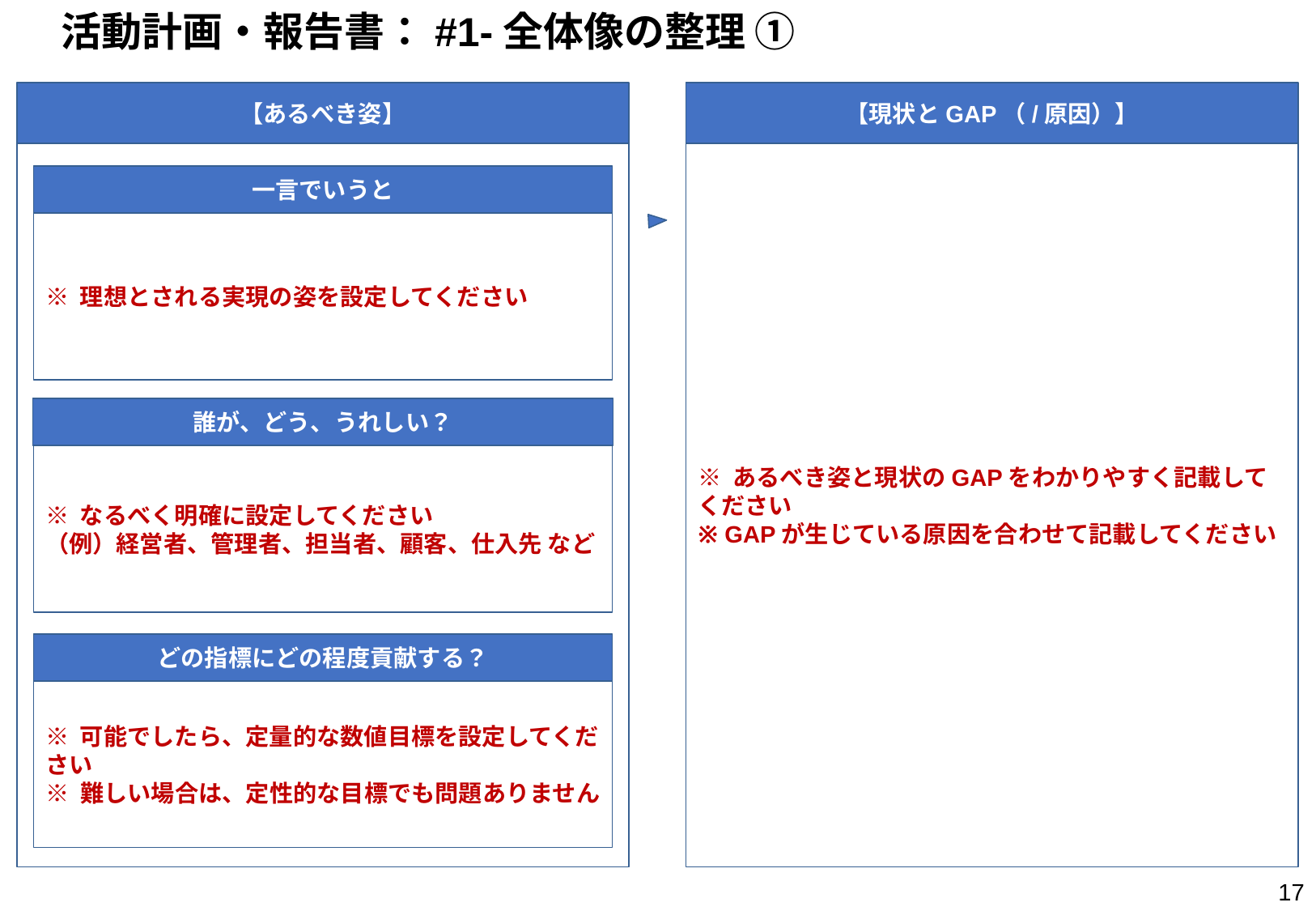

# 活動計画・報告書：#1-全体像の整理 ①
【あるべき姿】

一言でいうと
※ 理想とされる実現の姿を設定してください
誰が、どう、うれしい？
※ なるべく明確に設定してください
（例）経営者、管理者、担当者、顧客、仕入先 など
どの指標にどの程度貢献する？
※ 可能でしたら、定量的な数値目標を設定してください
※ 難しい場合は、定性的な目標でも問題ありません
※ あるべき姿と現状のGAPをわかりやすく記載してください
※ GAPが生じている原因を合わせて記載してください
【現状とGAP（/原因）】

17